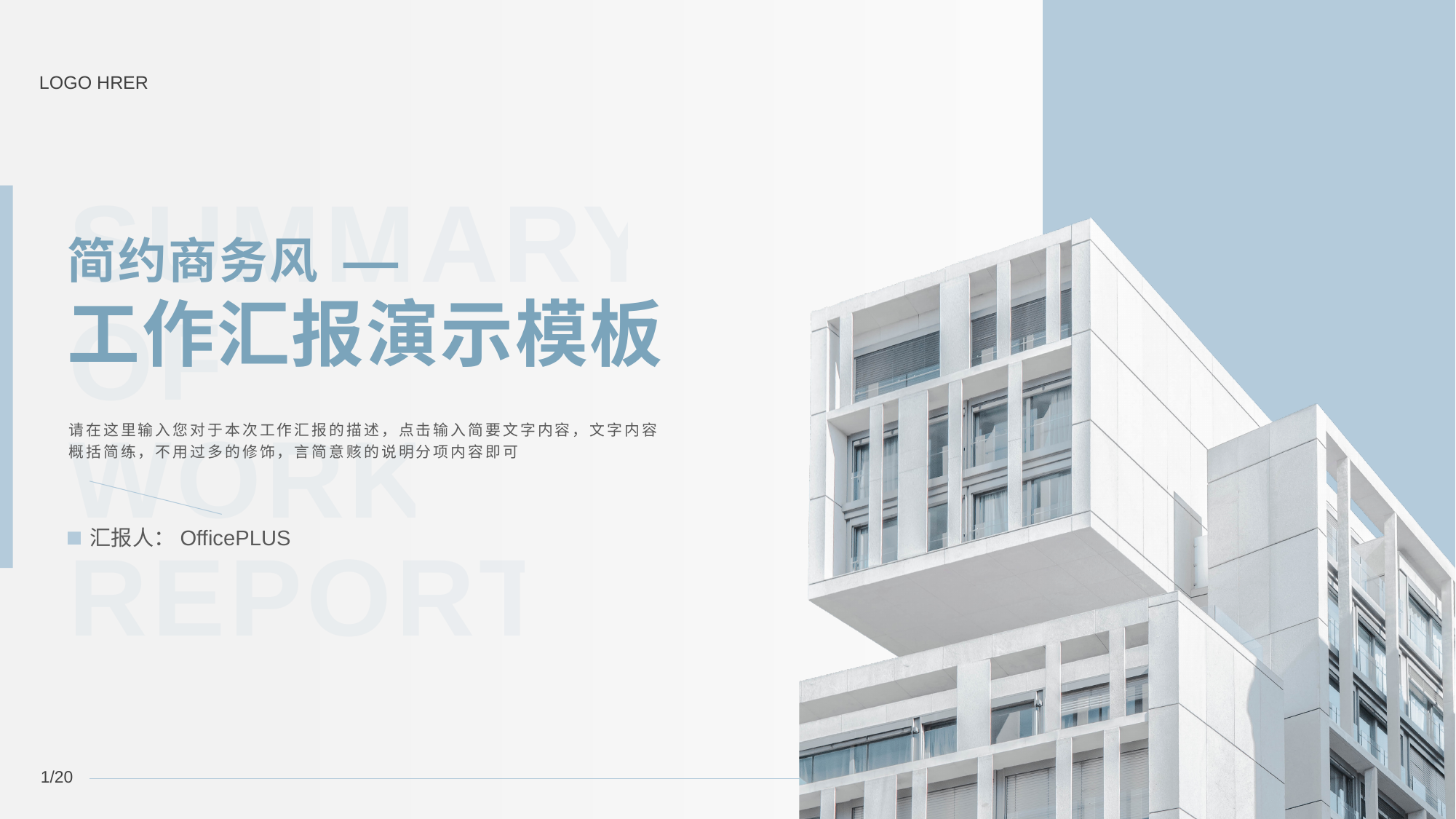

LOGO HRER
SUMMARY OF
WORK REPORT
简约商务风
工作汇报演示模板

请在这里输入您对于本次工作汇报的描述，点击输入简要文字内容，文字内容概括简练，不用过多的修饰，言简意赅的说明分项内容即可
汇报人：OfficePLUS